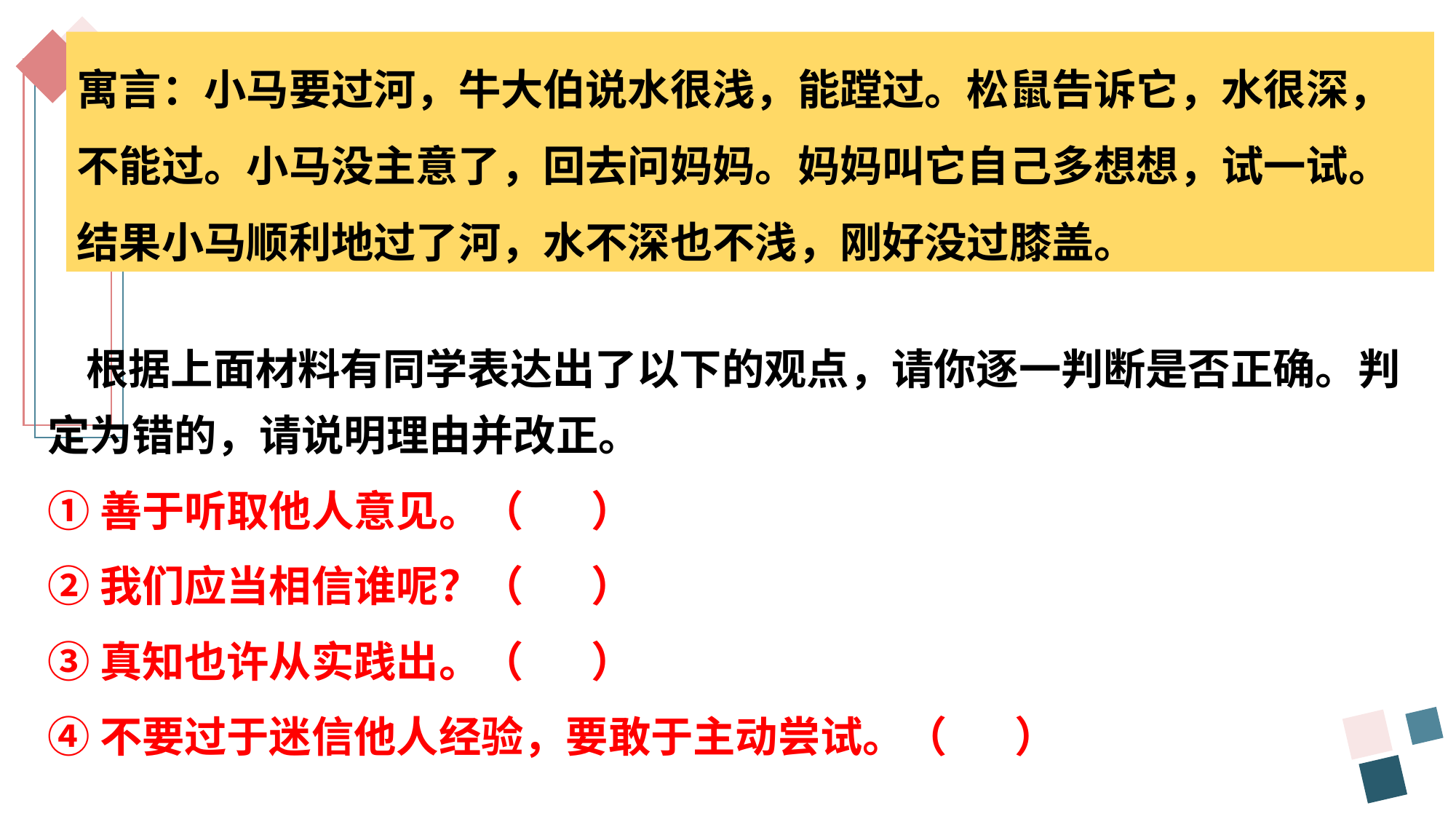

寓言：小马要过河，牛大伯说水很浅，能蹚过。松鼠告诉它，水很深，不能过。小马没主意了，回去问妈妈。妈妈叫它自己多想想，试一试。结果小马顺利地过了河，水不深也不浅，刚好没过膝盖。

   根据上面材料有同学表达出了以下的观点，请你逐一判断是否正确。判定为错的，请说明理由并改正。
①善于听取他人意见。（       ）
②我们应当相信谁呢？（       ）
③真知也许从实践出。（       ）
④不要过于迷信他人经验，要敢于主动尝试。（       ）